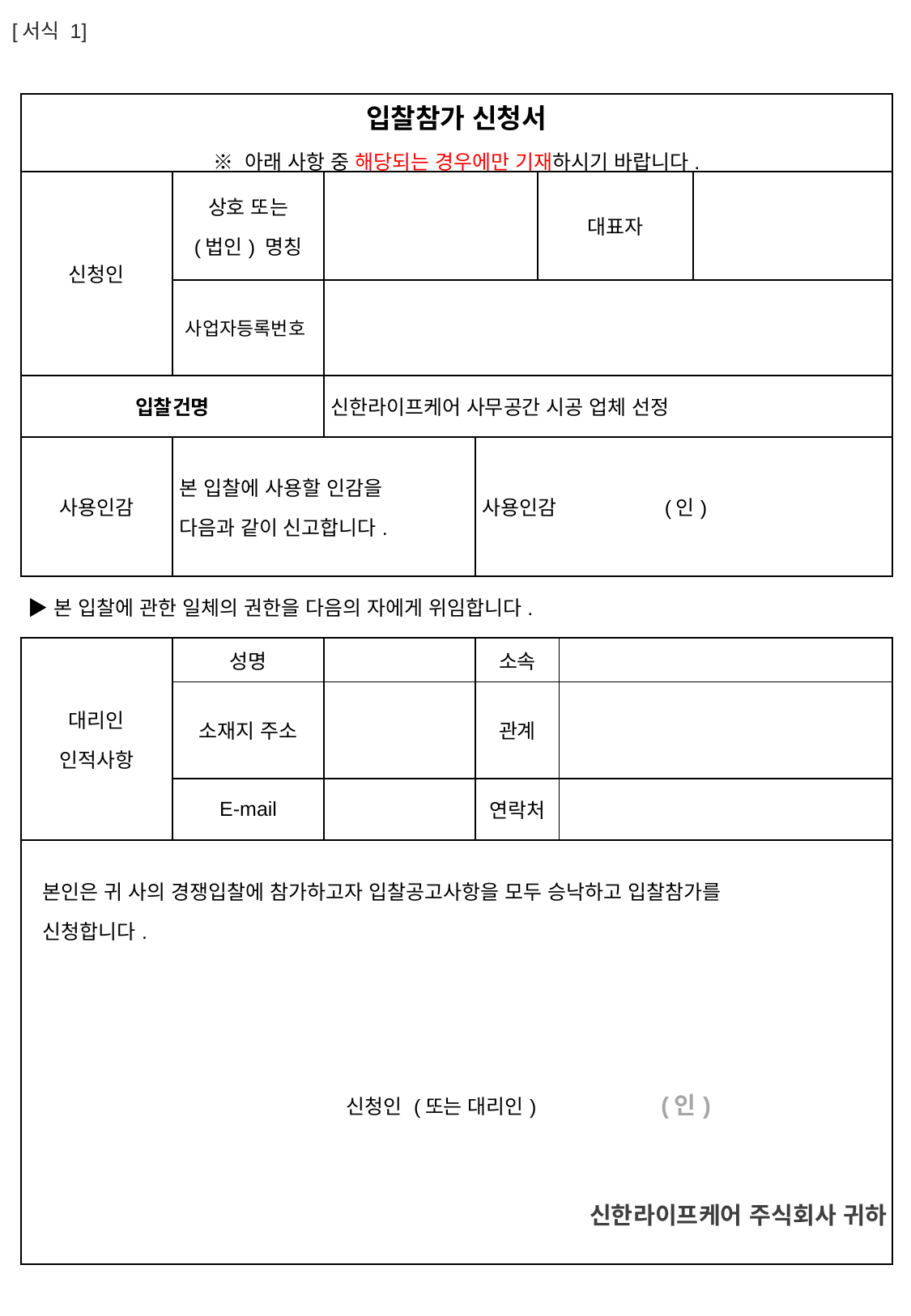

[서식 1]
| 입찰참가 신청서 ※ 아래 사항 중 해당되는 경우에만 기재하시기 바랍니다. |  |  |  |  |  |  |
| --- | --- | --- | --- | --- | --- | --- |
| 신청인 | 상호 또는 (법인) 명칭 |  |  | 대표자 |  |  |
|  | 사업자등록번호 |  |  |  |  |  |
| 입찰건명 |  | 신한라이프케어 사무공간 시공 업체 선정 |  |  |  |  |
| 사용인감 | 본 입찰에 사용할 인감을  다음과 같이 신고합니다. |  | 사용인감                  (인) |  |  |  |
| ▶본 입찰에 관한 일체의 권한을 다음의 자에게 위임합니다. |  |  |  |  |  |  |
| 대리인 인적사항 | 성명 |  | 소속 |  |  |  |
|  | 소재지 주소 |  | 관계 |  |  |  |
|  | E-mail |  | 연락처 |  |  |  |
| 본인은 귀 사의 경쟁입찰에 참가하고자 입찰공고사항을 모두 승낙하고 입찰참가를  신청합니다.         신청인 (또는 대리인)                      (인)                                          신한라이프케어 주식회사 귀하 |  |  |  |  |  |  |